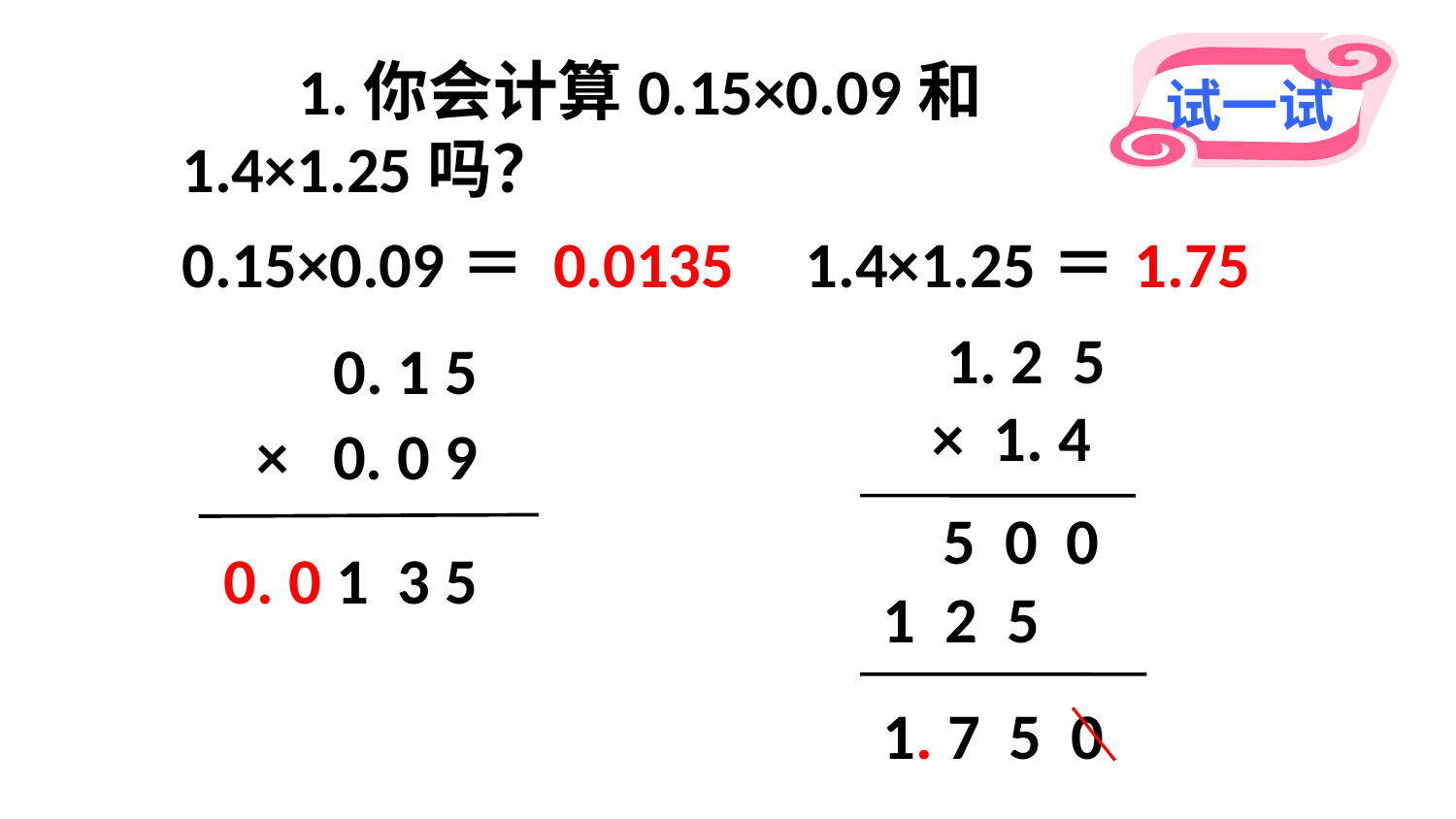

试一试
        1.你会计算0.15×0.09和1.4×1.25吗？
0.15×0.09＝
0.0135
1.75
1.4×1.25＝
1. 2  5 ×  1. 4
0. 1 5
×   0. 0 9
5  0  0

0. 0 1  3 5
1  2  5

1. 7  5  0